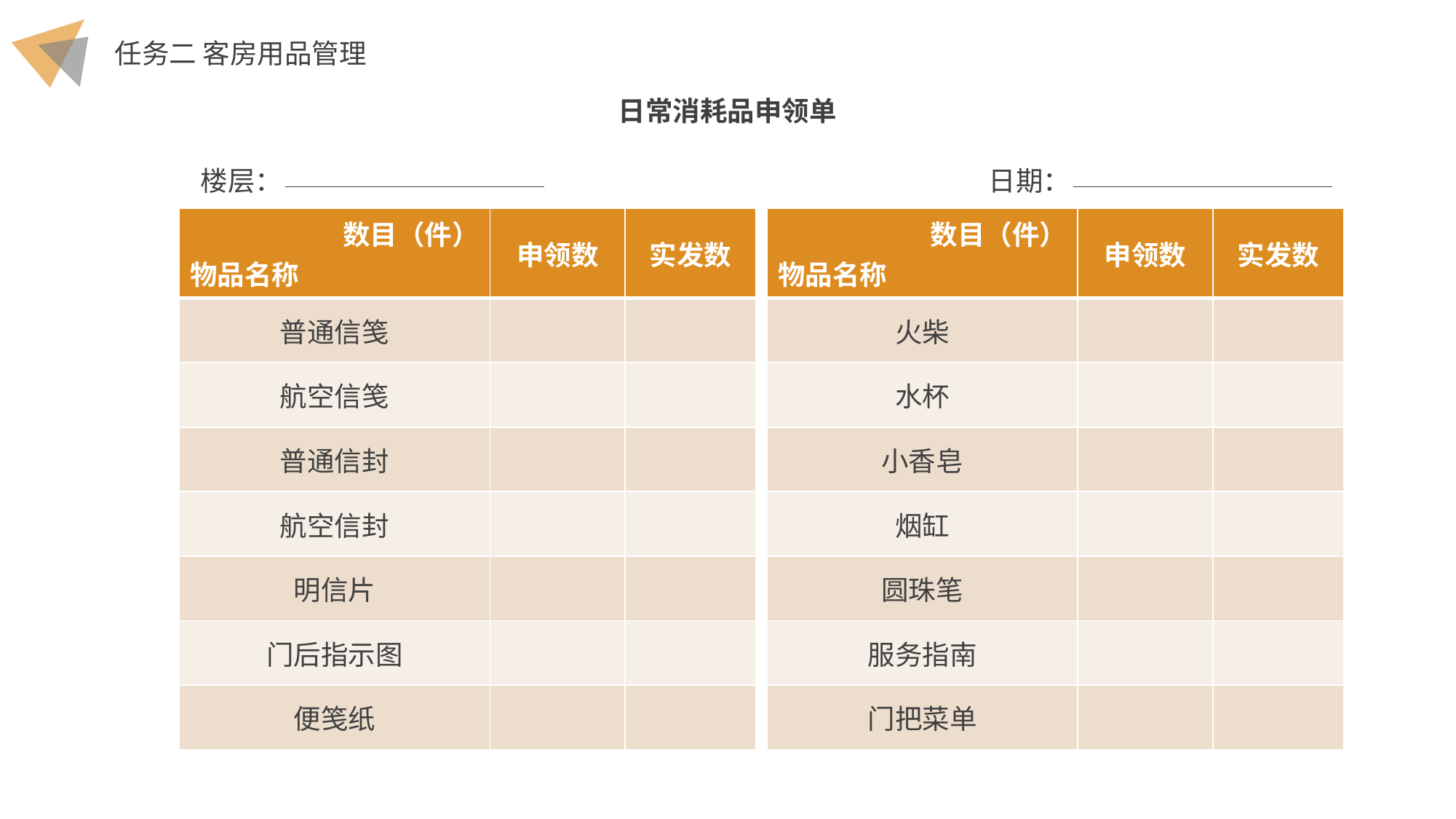

日常消耗品申领单
楼层：
日期：
| 数目（件） 物品名称 | 申领数 | 实发数 |
| --- | --- | --- |
| 普通信笺 |  |  |
| 航空信笺 |  |  |
| 普通信封 |  |  |
| 航空信封 |  |  |
| 明信片 |  |  |
| 门后指示图 |  |  |
| 便笺纸 |  |  |
| 数目（件） 物品名称 | 申领数 | 实发数 |
| --- | --- | --- |
| 火柴 |  |  |
| 水杯 |  |  |
| 小香皂 |  |  |
| 烟缸 |  |  |
| 圆珠笔 |  |  |
| 服务指南 |  |  |
| 门把菜单 |  |  |